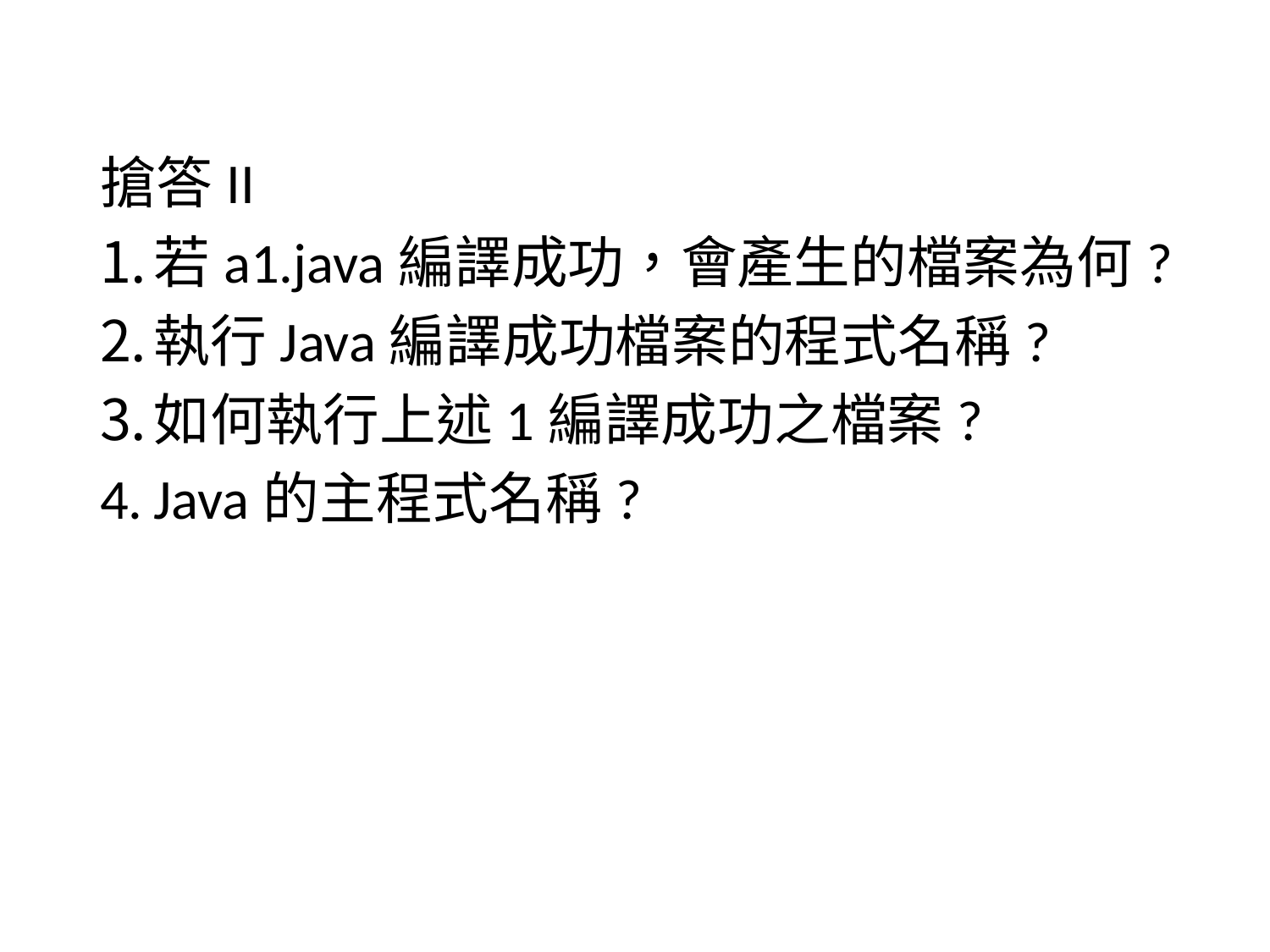

搶答II
若a1.java編譯成功，會產生的檔案為何?
執行Java編譯成功檔案的程式名稱?
如何執行上述1編譯成功之檔案?
Java的主程式名稱?